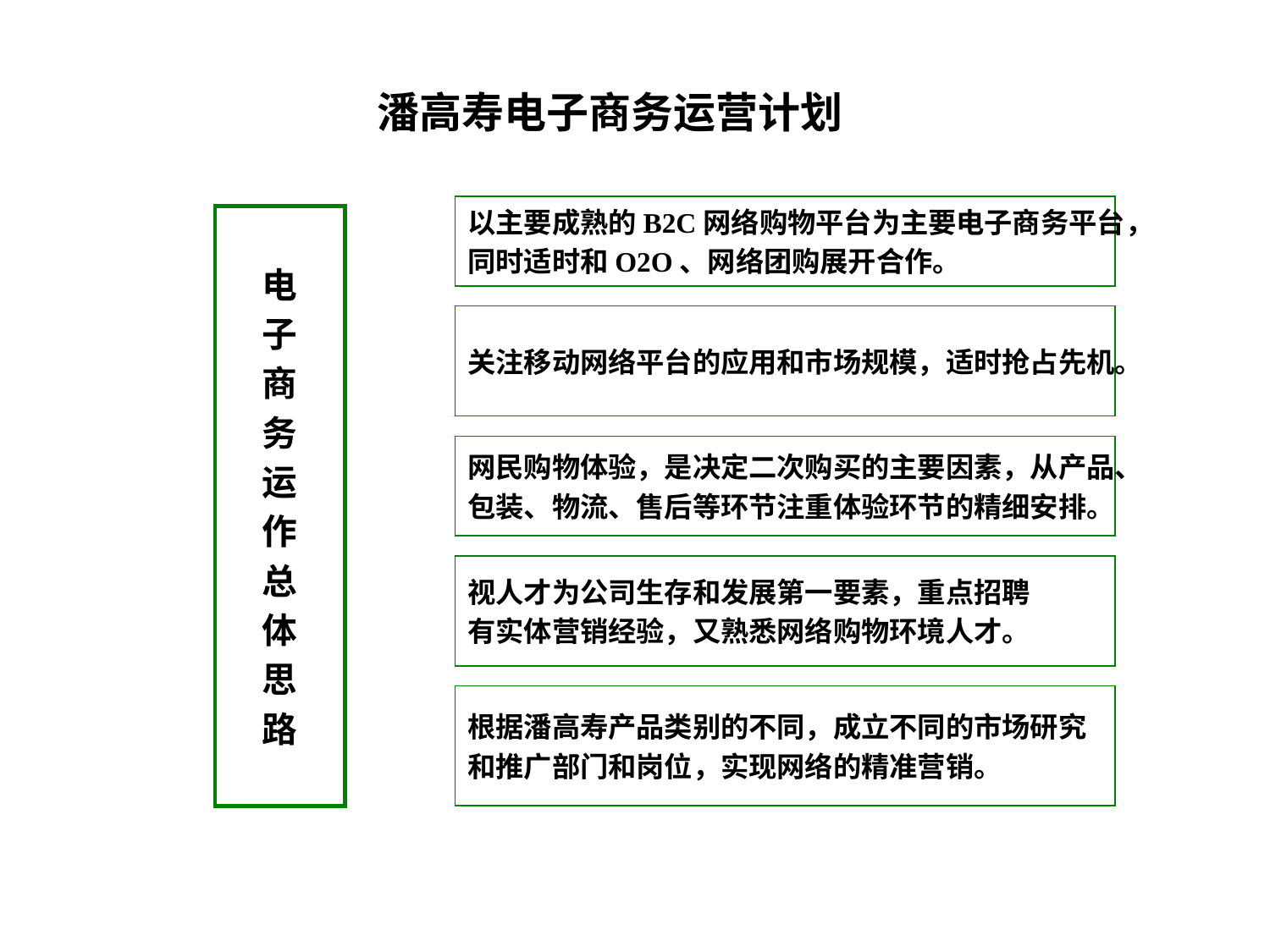

潘高寿电子商务运营计划
以主要成熟的B2C网络购物平台为主要电子商务平台，
同时适时和O2O、网络团购展开合作。
电
子
商
务
运
作
总
体
思
路
关注移动网络平台的应用和市场规模，适时抢占先机。
网民购物体验，是决定二次购买的主要因素，从产品、
包装、物流、售后等环节注重体验环节的精细安排。
视人才为公司生存和发展第一要素，重点招聘
有实体营销经验，又熟悉网络购物环境人才。
根据潘高寿产品类别的不同，成立不同的市场研究
和推广部门和岗位，实现网络的精准营销。